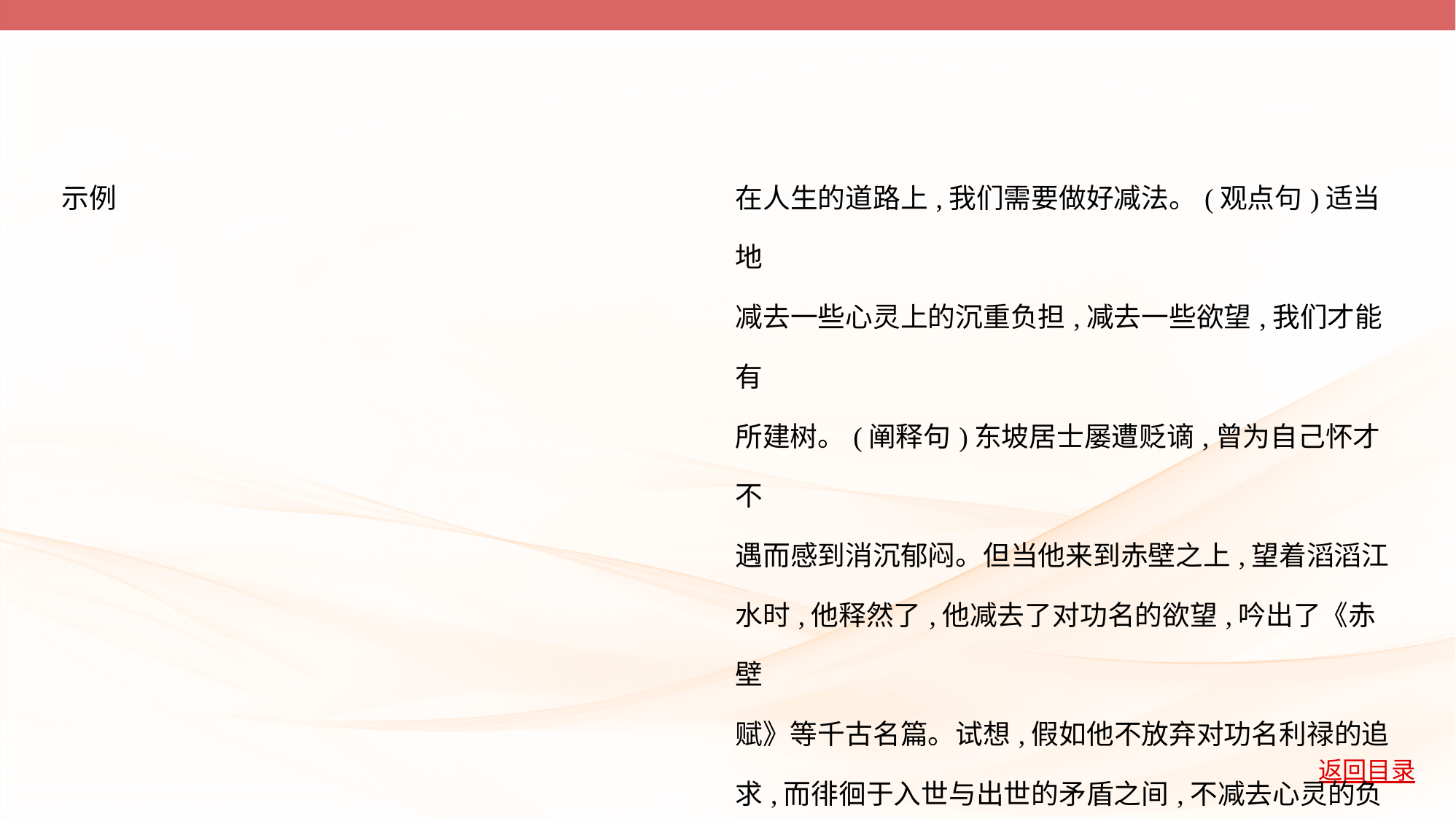

| 示例 | 在人生的道路上,我们需要做好减法。(观点句)适当地 减去一些心灵上的沉重负担,减去一些欲望,我们才能有 所建树。(阐释句)东坡居士屡遭贬谪,曾为自己怀才不 遇而感到消沉郁闷。但当他来到赤壁之上,望着滔滔江 水时,他释然了,他减去了对功名的欲望,吟出了《赤壁 赋》等千古名篇。试想,假如他不放弃对功名利禄的追 求,而徘徊于入世与出世的矛盾之间,不减去心灵的负担, 他又怎能潜心于诗文创作,留下那一篇篇脍炙人口的佳 作呢?(假设分析句)减去心灵上的种种负担,廓清人生道 路上的迷雾,淡然面对一切,才能让我们走得从容淡定,走 向属于自己的成功。(总结句) |
| --- | --- |